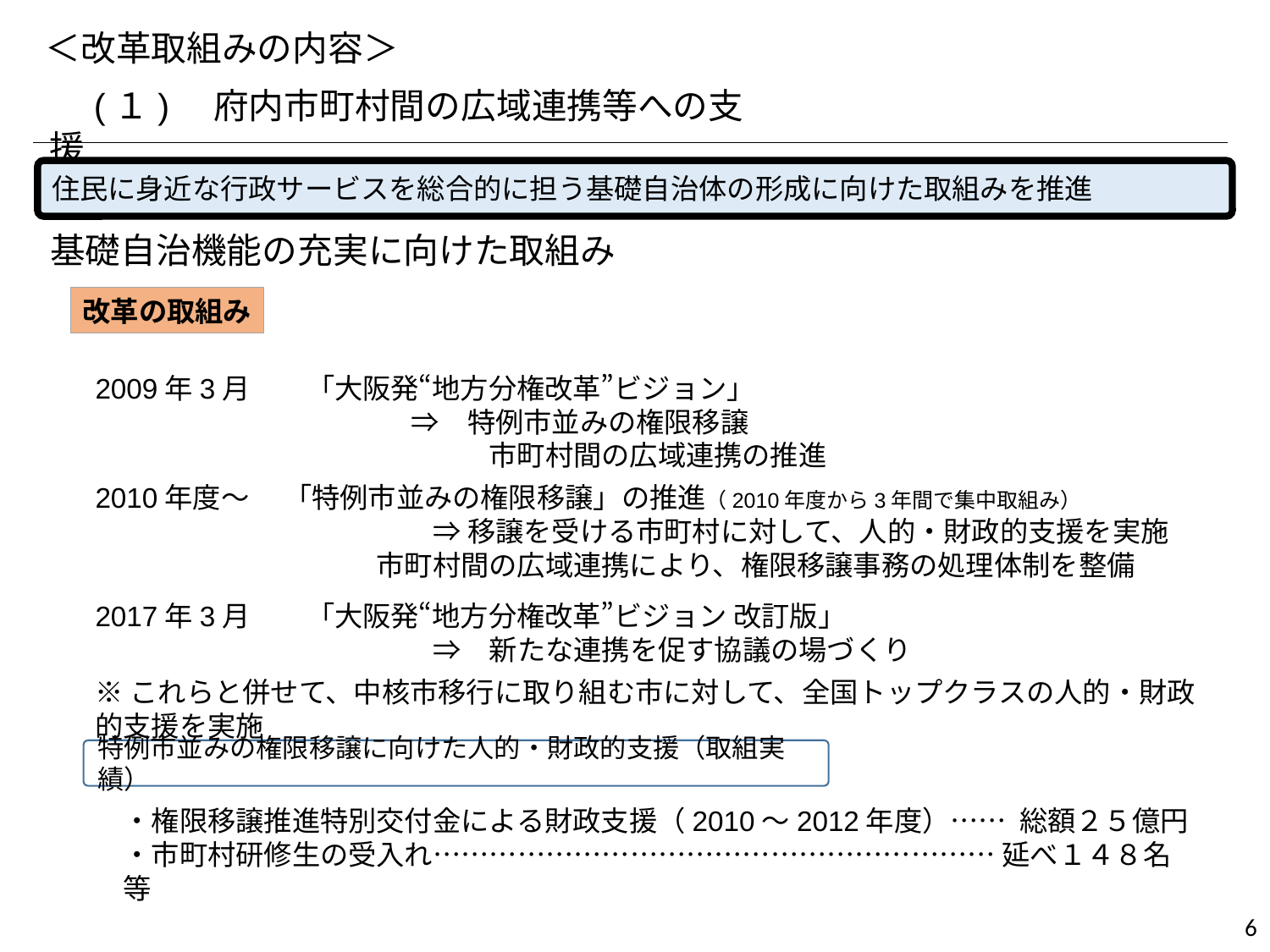

＜改革取組みの内容＞
　(１)　府内市町村間の広域連携等への支援
住民に身近な行政サービスを総合的に担う基礎自治体の形成に向けた取組みを推進
基礎自治機能の充実に向けた取組み
改革の取組み
2009年3月　　「大阪発“地方分権改革”ビジョン」
　　　　　　　　　　　 ⇒　特例市並みの権限移譲
　　　　　　　　　　　　　　市町村間の広域連携の推進

2010年度～ 　「特例市並みの権限移譲」の推進（2010年度から3年間で集中取組み）
　　　　　　　　　　　　⇒ 移譲を受ける市町村に対して、人的・財政的支援を実施
　　　　　　　　　　市町村間の広域連携により、権限移譲事務の処理体制を整備

2017年3月　　「大阪発“地方分権改革”ビジョン 改訂版」
　　　　　　　　　　　　⇒　新たな連携を促す協議の場づくり

※これらと併せて、中核市移行に取り組む市に対して、全国トップクラスの人的・財政的支援を実施
特例市並みの権限移譲に向けた人的・財政的支援（取組実績）
　・権限移譲推進特別交付金による財政支援（2010～2012年度）……  総額２５億円
　・市町村研修生の受入れ…………………………………………………… 延べ１４８名　等
6